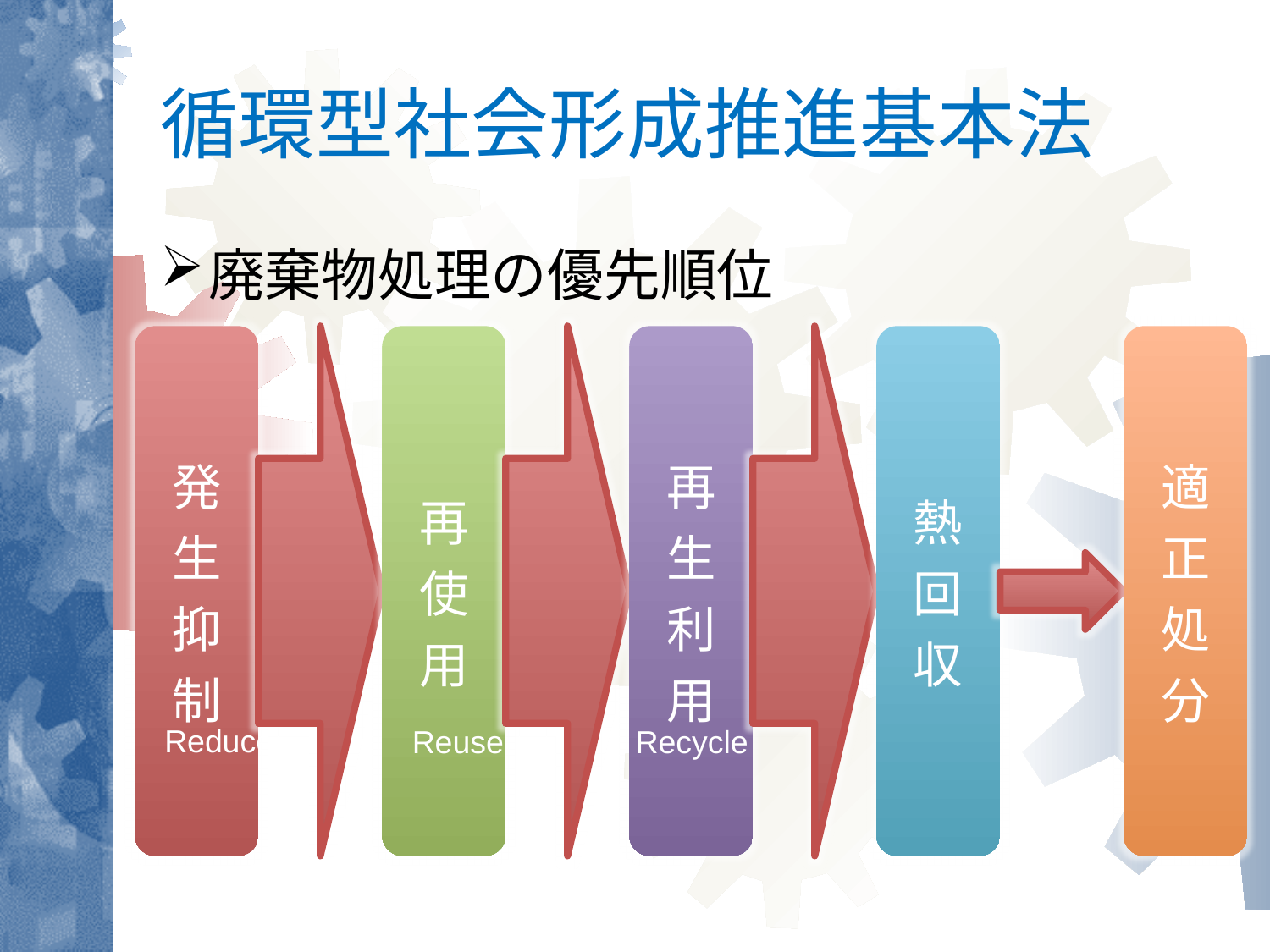

# 循環型社会形成推進基本法
廃棄物処理の優先順位

発生抑制
再使用
再生利用
熱回収
適正処分
Reduce
Reuse
Recycle